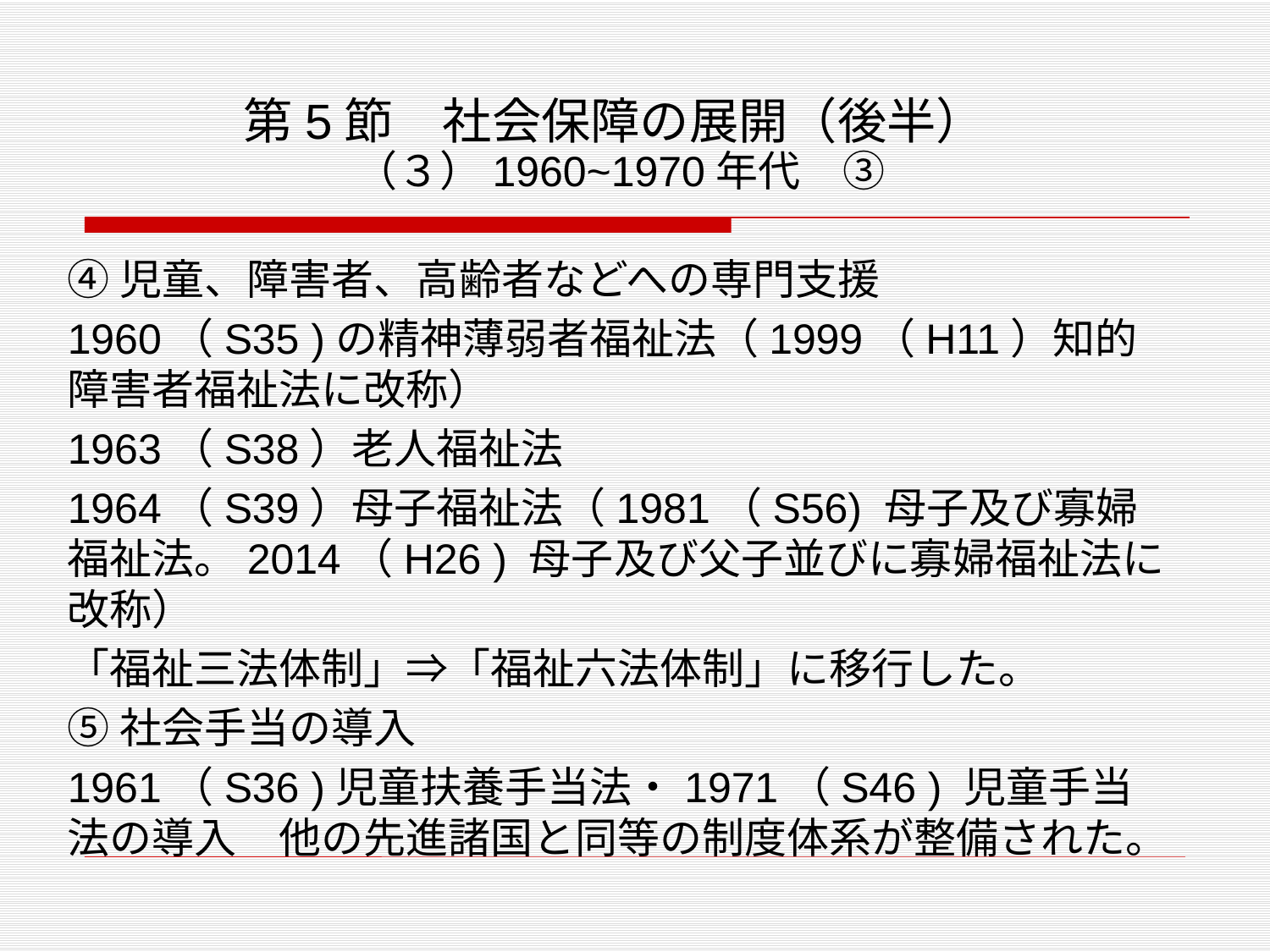

# 第5節　社会保障の展開（後半） （３）1960~1970年代　③
④児童、障害者、高齢者などへの専門支援
1960（S35 )の精神薄弱者福祉法（1999（H11）知的障害者福祉法に改称）
1963（S38）老人福祉法
1964（S39）母子福祉法（1981（S56) 母子及び寡婦福祉法。2014（H26 ) 母子及び父子並びに寡婦福祉法に改称）
「福祉三法体制」⇒「福祉六法体制」に移行した。
⑤社会手当の導入
1961（S36 )児童扶養手当法・1971（S46 ) 児童手当法の導入　他の先進諸国と同等の制度体系が整備された。